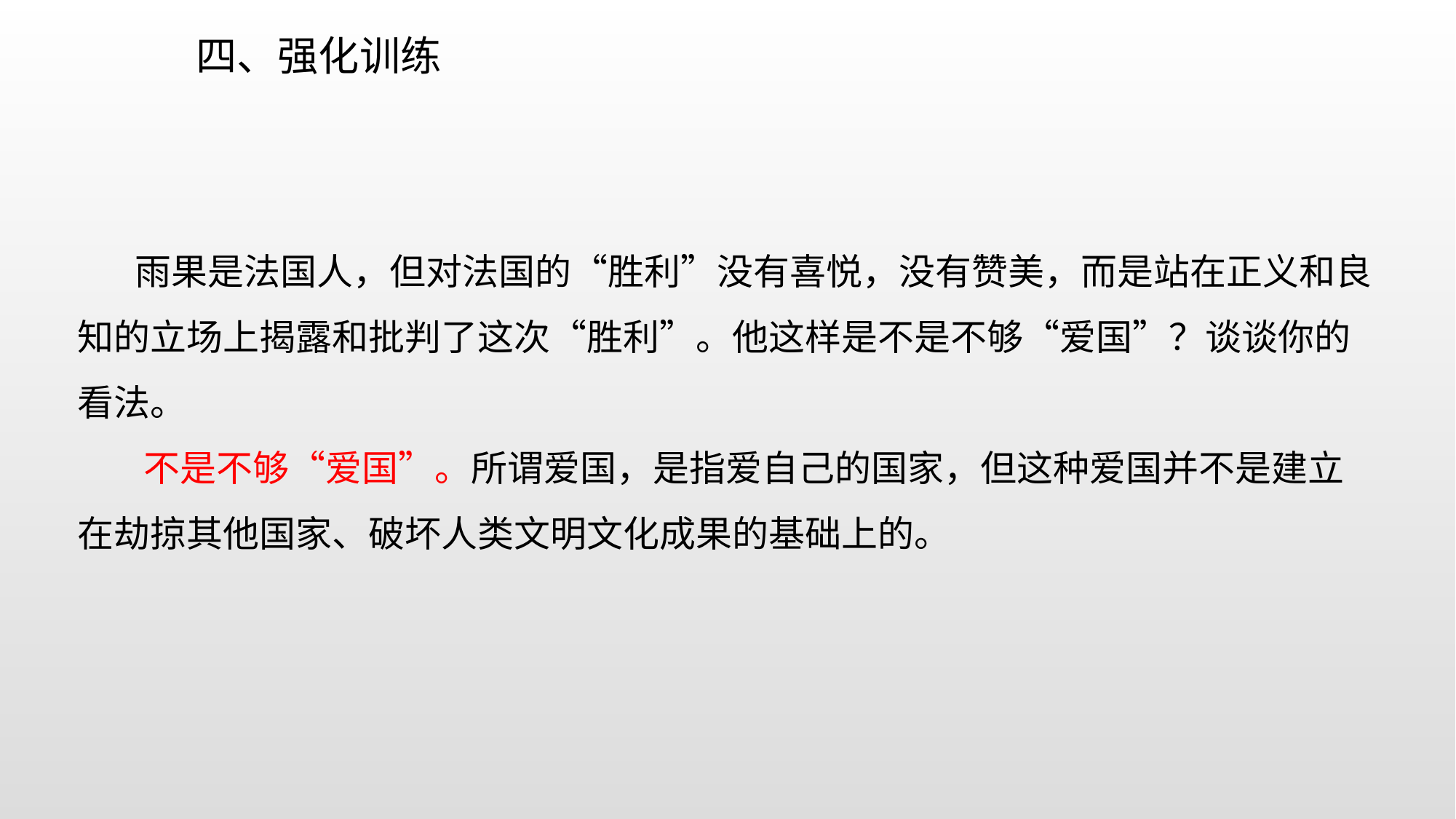

四、强化训练

      雨果是法国人，但对法国的“胜利”没有喜悦，没有赞美，而是站在正义和良知的立场上揭露和批判了这次“胜利”。他这样是不是不够“爱国”？谈谈你的看法。
       不是不够“爱国”。所谓爱国，是指爱自己的国家，但这种爱国并不是建立在劫掠其他国家、破坏人类文明文化成果的基础上的。